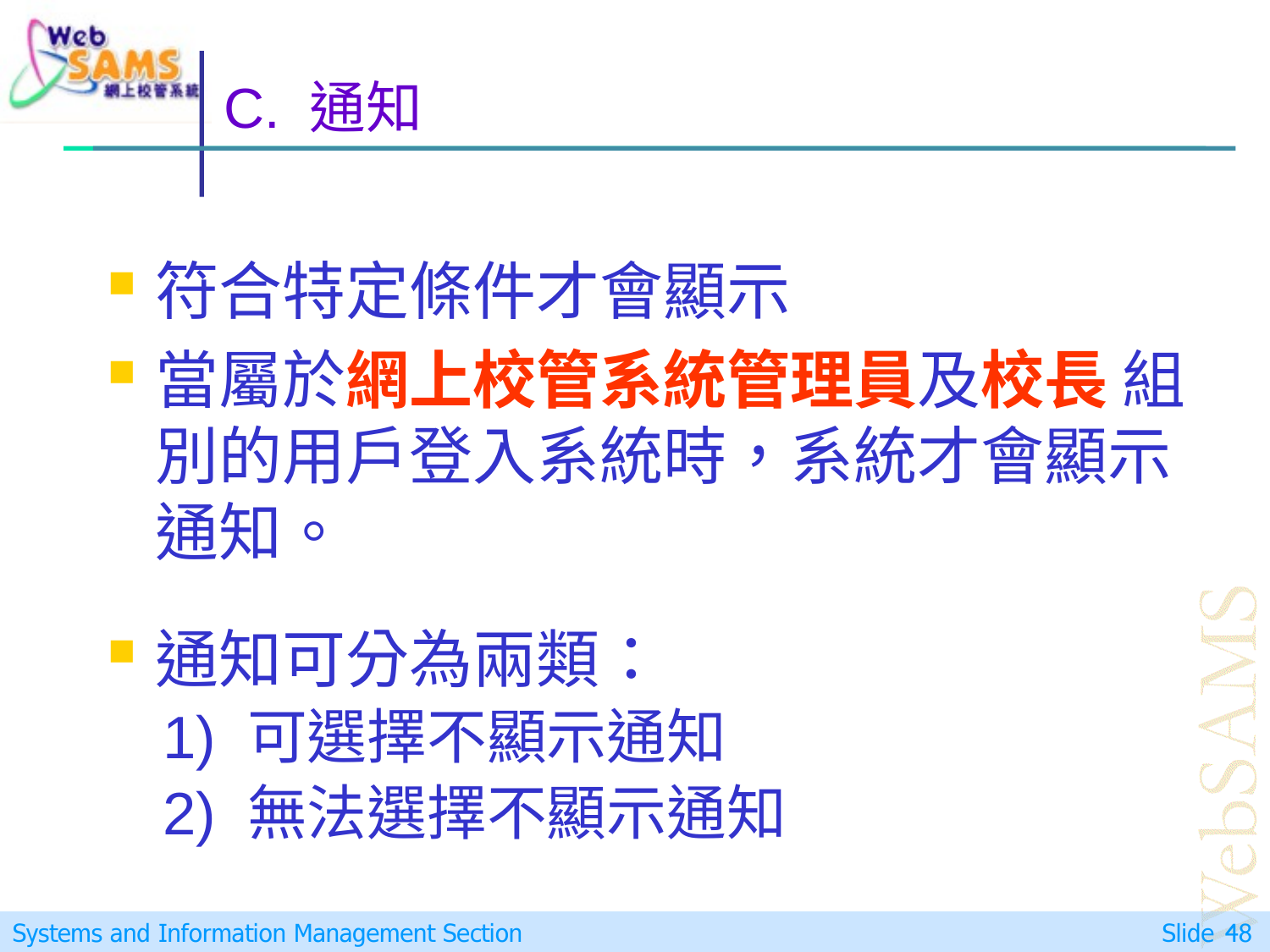

# C. 通知
符合特定條件才會顯示
當屬於網上校管系統管理員及校長 組別的用戶登入系統時，系統才會顯示通知。
通知可分為兩類：
1) 可選擇不顯示通知
2) 無法選擇不顯示通知